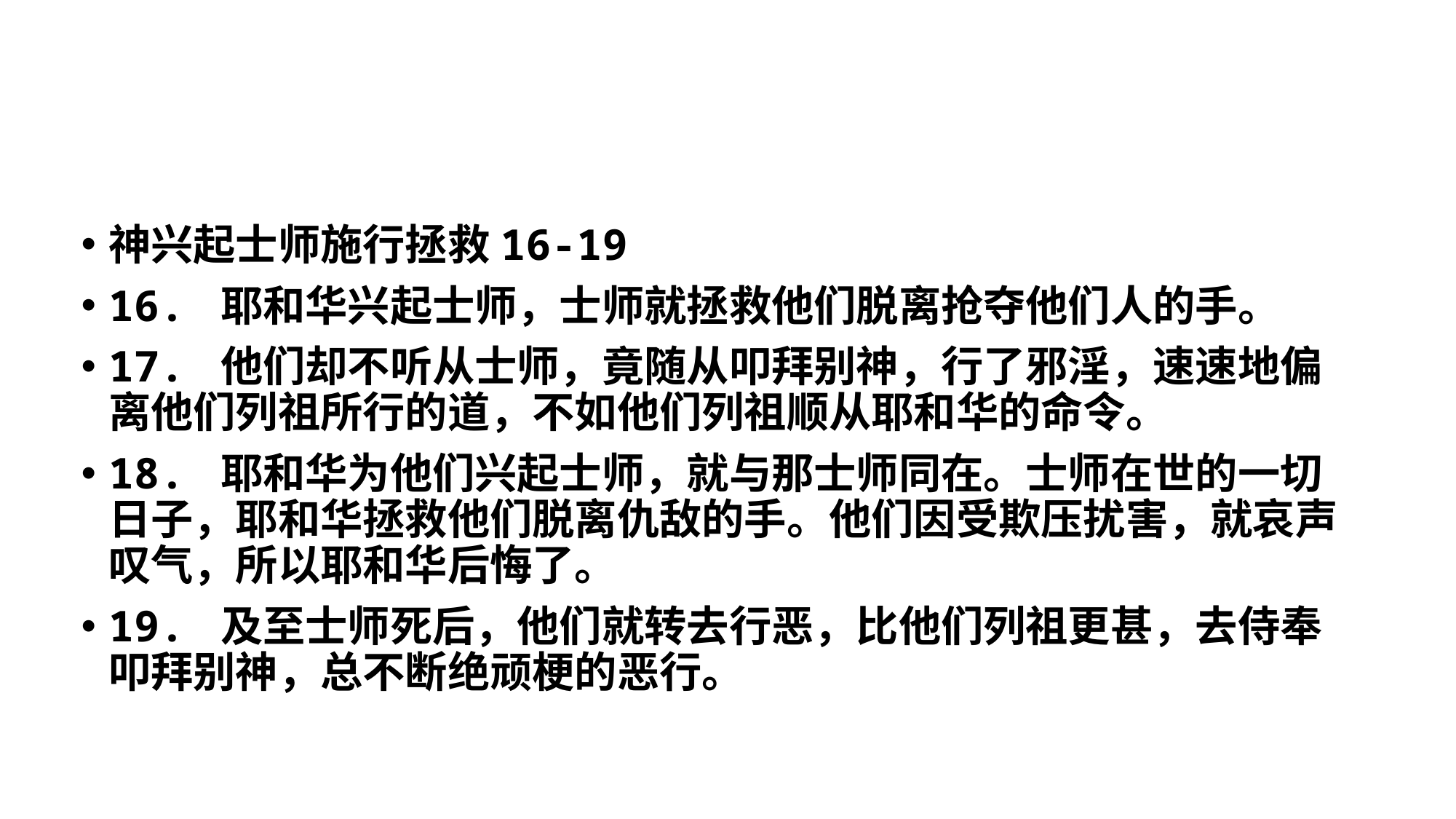

神兴起士师施行拯救16-19
16. 耶和华兴起士师，士师就拯救他们脱离抢夺他们人的手。
17. 他们却不听从士师，竟随从叩拜别神，行了邪淫，速速地偏离他们列祖所行的道，不如他们列祖顺从耶和华的命令。
18. 耶和华为他们兴起士师，就与那士师同在。士师在世的一切日子，耶和华拯救他们脱离仇敌的手。他们因受欺压扰害，就哀声叹气，所以耶和华后悔了。
19. 及至士师死后，他们就转去行恶，比他们列祖更甚，去侍奉叩拜别神，总不断绝顽梗的恶行。